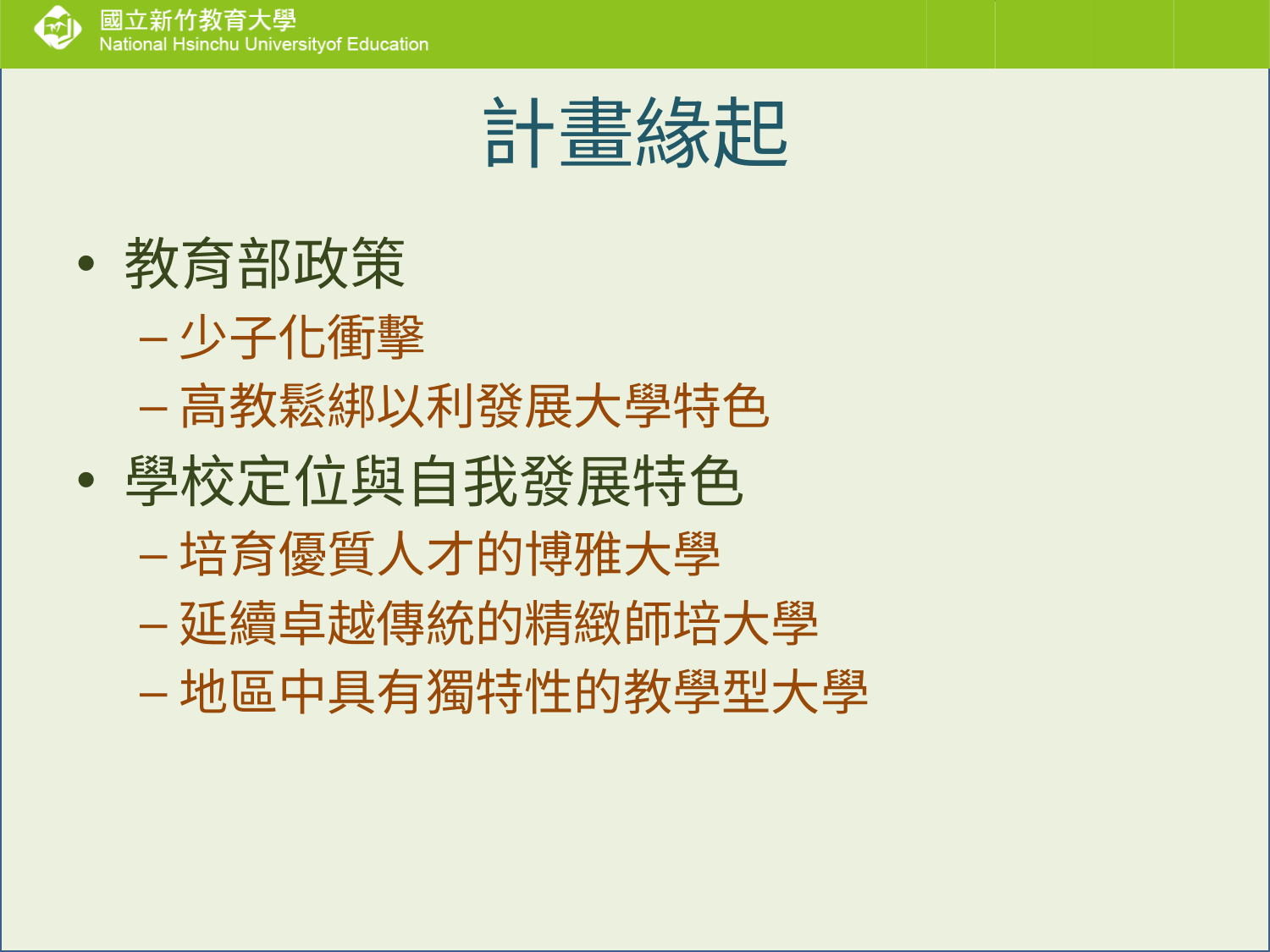

# 計畫緣起
教育部政策
少子化衝擊
高教鬆綁以利發展大學特色
學校定位與自我發展特色
培育優質人才的博雅大學
延續卓越傳統的精緻師培大學
地區中具有獨特性的教學型大學